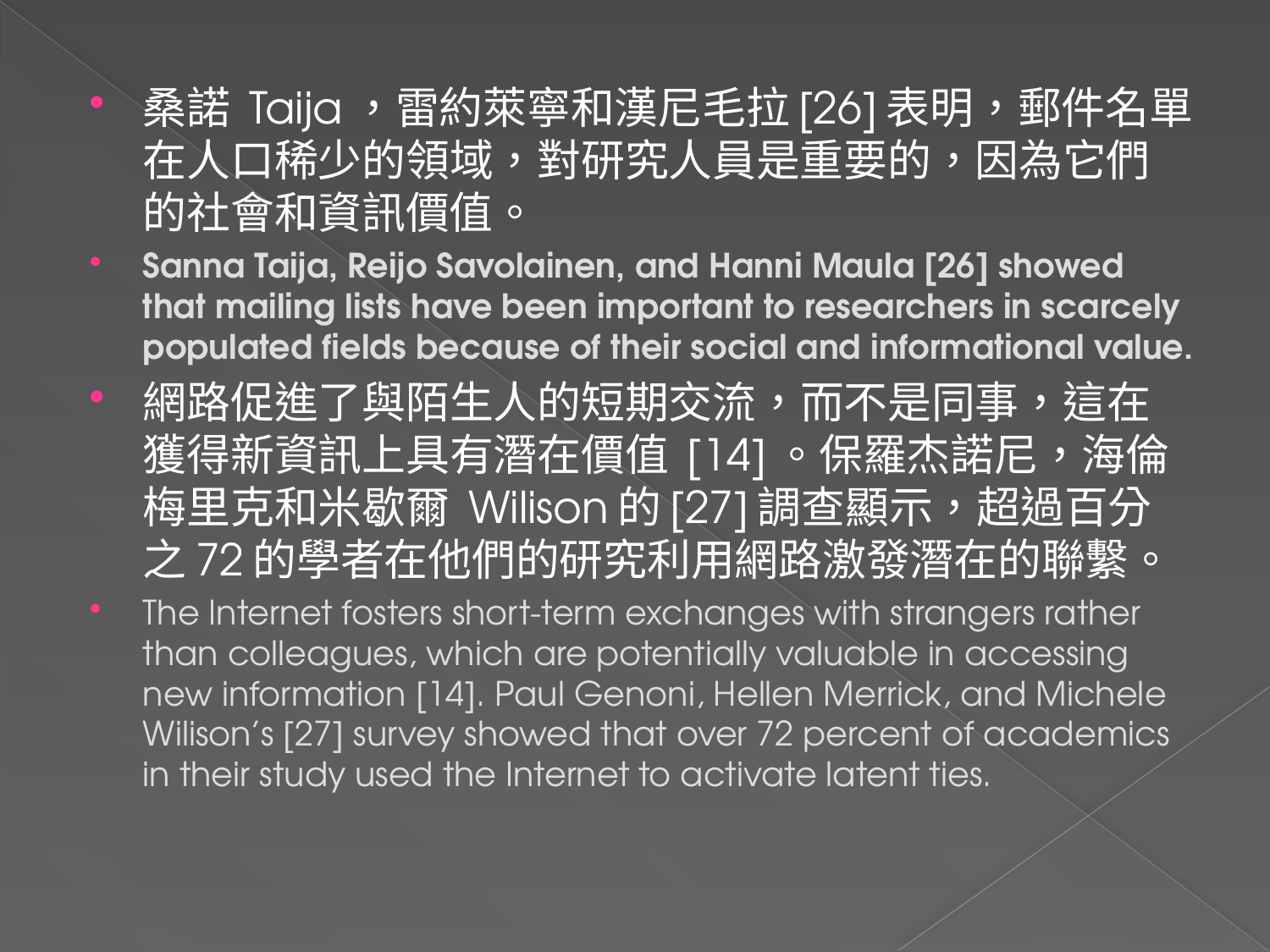

桑諾 Taija，雷約萊寧和漢尼毛拉[26]表明，郵件名單在人口稀少的領域，對研究人員是重要的，因為它們的社會和資訊價值。
Sanna Taija, Reijo Savolainen, and Hanni Maula [26] showed that mailing lists have been important to researchers in scarcely populated fields because of their social and informational value.
網路促進了與陌生人的短期交流，而不是同事，這在獲得新資訊上具有潛在價值 [14]。保羅杰諾尼，海倫梅里克和米歇爾 Wilison的[27]調查顯示，超過百分之72的學者在他們的研究利用網路激發潛在的聯繫。
The Internet fosters short-term exchanges with strangers rather than colleagues, which are potentially valuable in accessing new information [14]. Paul Genoni, Hellen Merrick, and Michele Wilison’s [27] survey showed that over 72 percent of academics in their study used the Internet to activate latent ties.